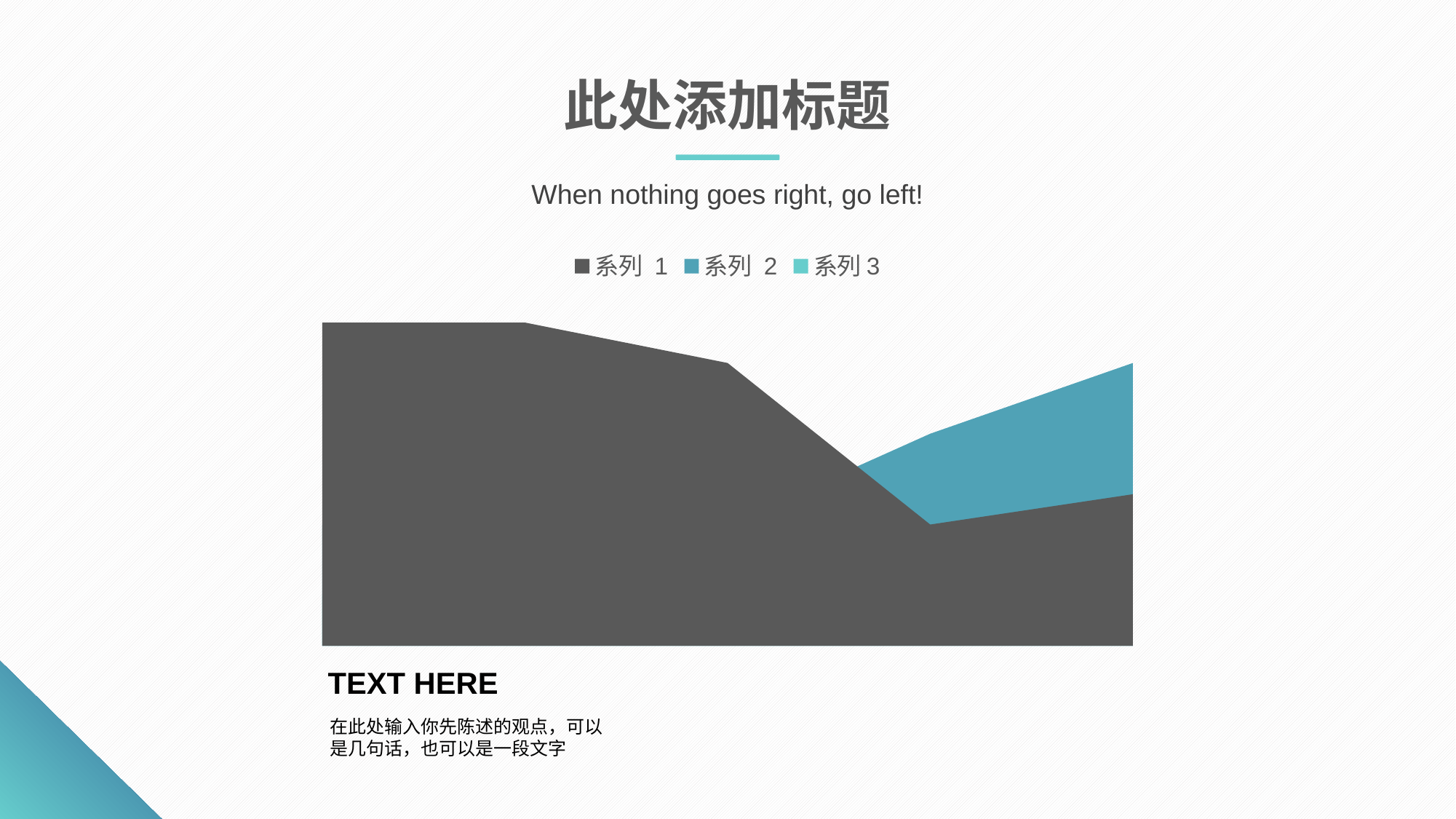

此处添加标题

When nothing goes right, go left!

### Chart

| Category | 系列 1 | 系列 2 | 系列3 |
|---|---|---|---|
| 37261 | 32.0 | 12.0 | 5.0 |
| 37262 | 32.0 | 12.0 | 20.0 |
| 37263 | 28.0 | 12.0 | 15.0 |
| 37264 | 12.0 | 21.0 | 11.0 |
| 37265 | 15.0 | 28.0 | 20.0 |
TEXT HERE

在此处输入你先陈述的观点，可以是几句话，也可以是一段文字